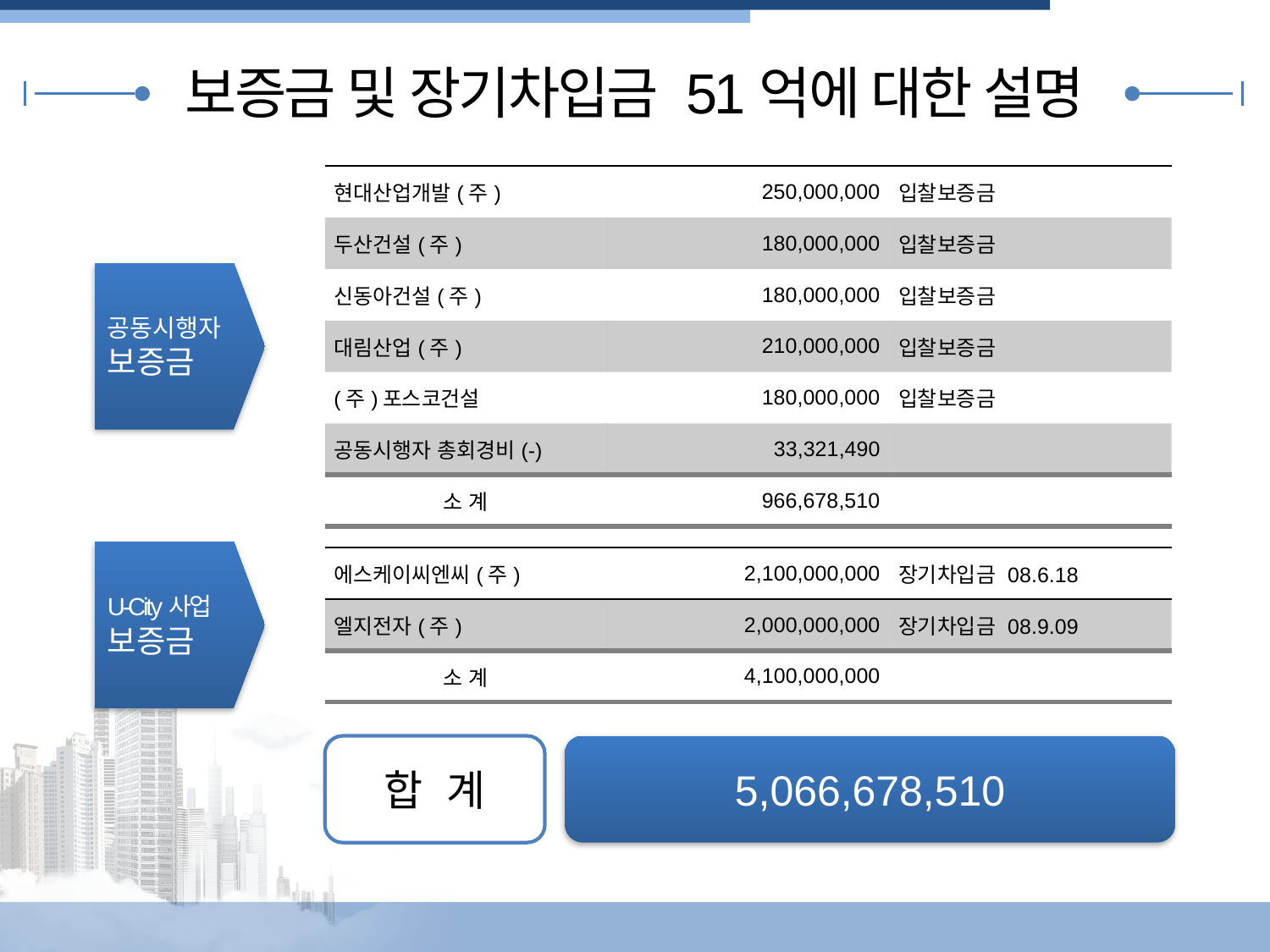

보증금 및 장기차입금 51억에 대한 설명
| 현대산업개발(주) | 250,000,000 | 입찰보증금 |
| --- | --- | --- |
| 두산건설(주) | 180,000,000 | 입찰보증금 |
| 신동아건설(주) | 180,000,000 | 입찰보증금 |
| 대림산업(주) | 210,000,000 | 입찰보증금 |
| (주)포스코건설 | 180,000,000 | 입찰보증금 |
| 공동시행자 총회경비(-) | 33,321,490 |  |
| 소 계 | 966,678,510 |  |
공동시행자
보증금
U-City사업
보증금
| 에스케이씨엔씨(주) | 2,100,000,000 | 장기차입금 08.6.18 |
| --- | --- | --- |
| 엘지전자(주) | 2,000,000,000 | 장기차입금 08.9.09 |
| 소 계 | 4,100,000,000 |  |
합  계
5,066,678,510